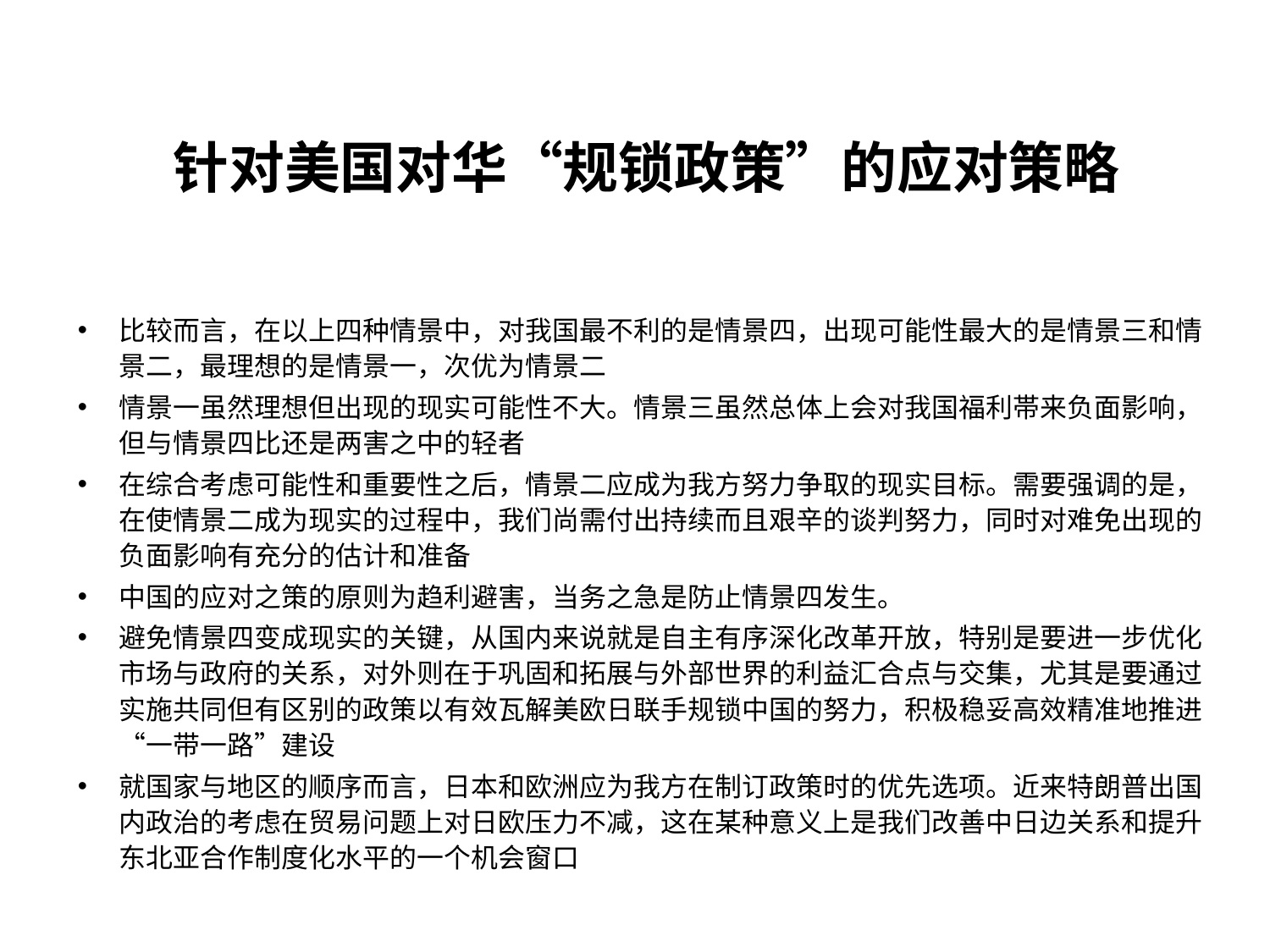

# 针对美国对华“规锁政策”的应对策略

比较而言，在以上四种情景中，对我国最不利的是情景四，出现可能性最大的是情景三和情景二，最理想的是情景一，次优为情景二
情景一虽然理想但出现的现实可能性不大。情景三虽然总体上会对我国福利帯来负面影响，但与情景四比还是两害之中的轻者
在综合考虑可能性和重要性之后，情景二应成为我方努力争取的现实目标。需要强调的是，在使情景二成为现实的过程中，我们尚需付出持续而且艰辛的谈判努力，同时对难免出现的负面影响有充分的估计和准备
中国的应对之策的原则为趋利避害，当务之急是防止情景四发生。
避免情景四变成现实的关键，从国内来说就是自主有序深化改革开放，特别是要进一步优化市场与政府的关系，对外则在于巩固和拓展与外部世界的利益汇合点与交集，尤其是要通过实施共同但有区别的政策以有效瓦解美欧日联手规锁中国的努力，积极稳妥高效精准地推进“一带一路”建设
就国家与地区的顺序而言，日本和欧洲应为我方在制订政策时的优先选项。近来特朗普出国内政治的考虑在贸易问题上对日欧压力不减，这在某种意义上是我们改善中日边关系和提升东北亚合作制度化水平的一个机会窗口